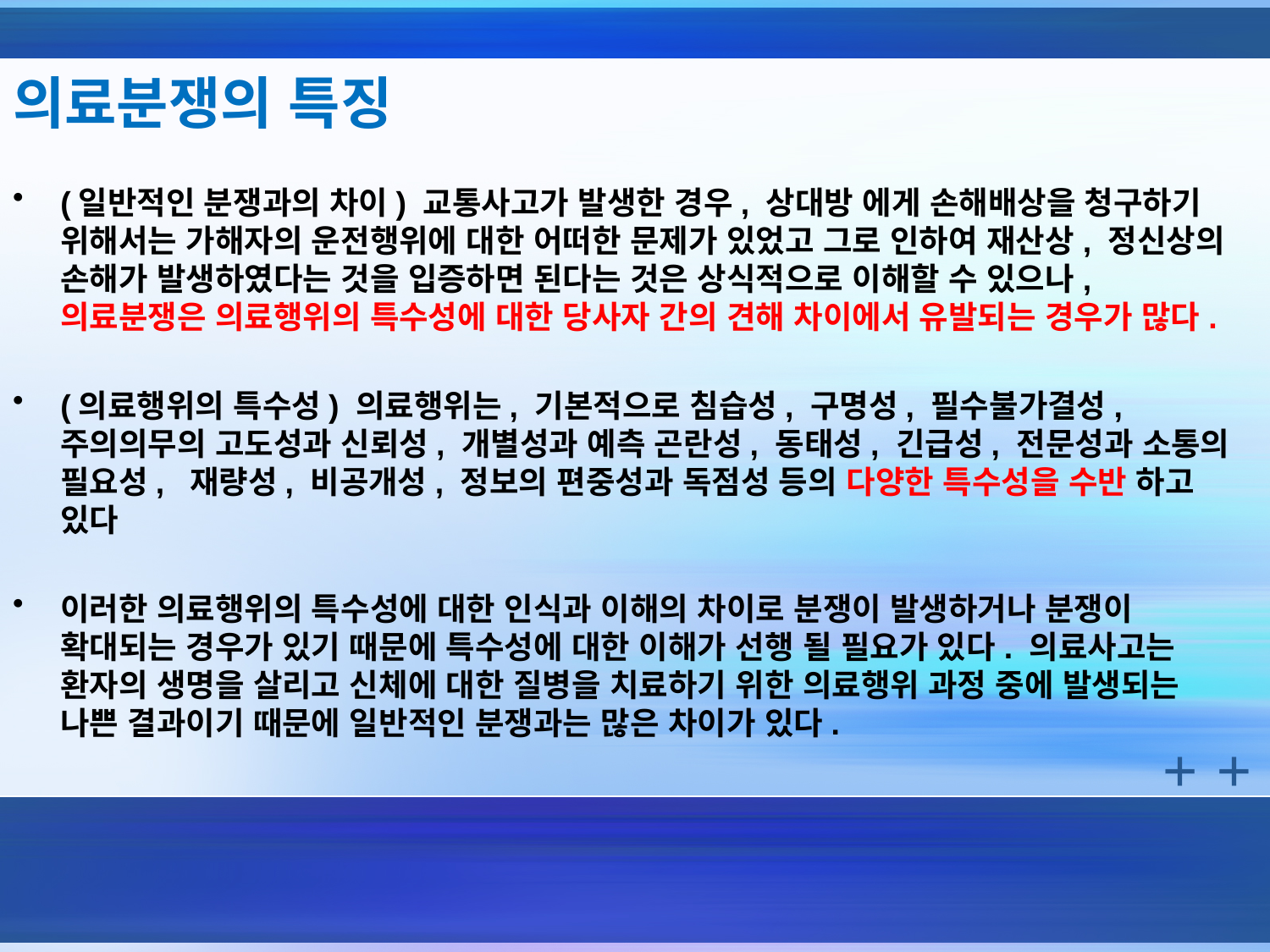

# 의료분쟁의 특징
(일반적인 분쟁과의 차이) 교통사고가 발생한 경우, 상대방 에게 손해배상을 청구하기 위해서는 가해자의 운전행위에 대한 어떠한 문제가 있었고 그로 인하여 재산상, 정신상의 손해가 발생하였다는 것을 입증하면 된다는 것은 상식적으로 이해할 수 있으나, 의료분쟁은 의료행위의 특수성에 대한 당사자 간의 견해 차이에서 유발되는 경우가 많다.

(의료행위의 특수성) 의료행위는, 기본적으로 침습성, 구명성, 필수불가결성, 주의의무의 고도성과 신뢰성, 개별성과 예측 곤란성, 동태성, 긴급성, 전문성과 소통의 필요성,  재량성, 비공개성, 정보의 편중성과 독점성 등의 다양한 특수성을 수반 하고 있다

이러한 의료행위의 특수성에 대한 인식과 이해의 차이로 분쟁이 발생하거나 분쟁이 확대되는 경우가 있기 때문에 특수성에 대한 이해가 선행 될 필요가 있다. 의료사고는 환자의 생명을 살리고 신체에 대한 질병을 치료하기 위한 의료행위 과정 중에 발생되는 나쁜 결과이기 때문에 일반적인 분쟁과는 많은 차이가 있다.